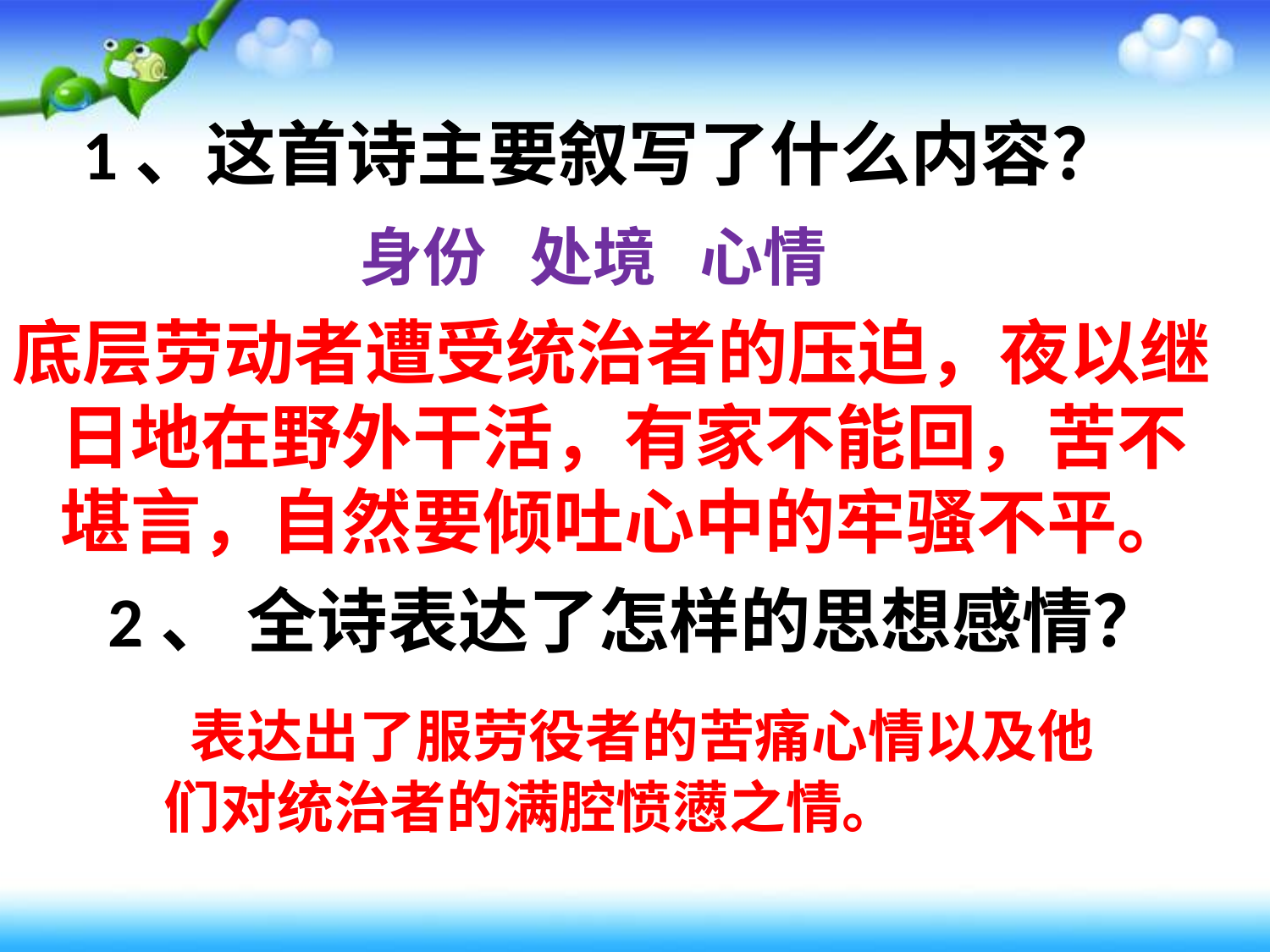

1、这首诗主要叙写了什么内容？

底层劳动者遭受统治者的压迫，夜以继日地在野外干活，有家不能回，苦不堪言，自然要倾吐心中的牢骚不平。
      2、 全诗表达了怎样的思想感情？

身份   处境   心情
  表达出了服劳役者的苦痛心情以及他们对统治者的满腔愤懑之情。